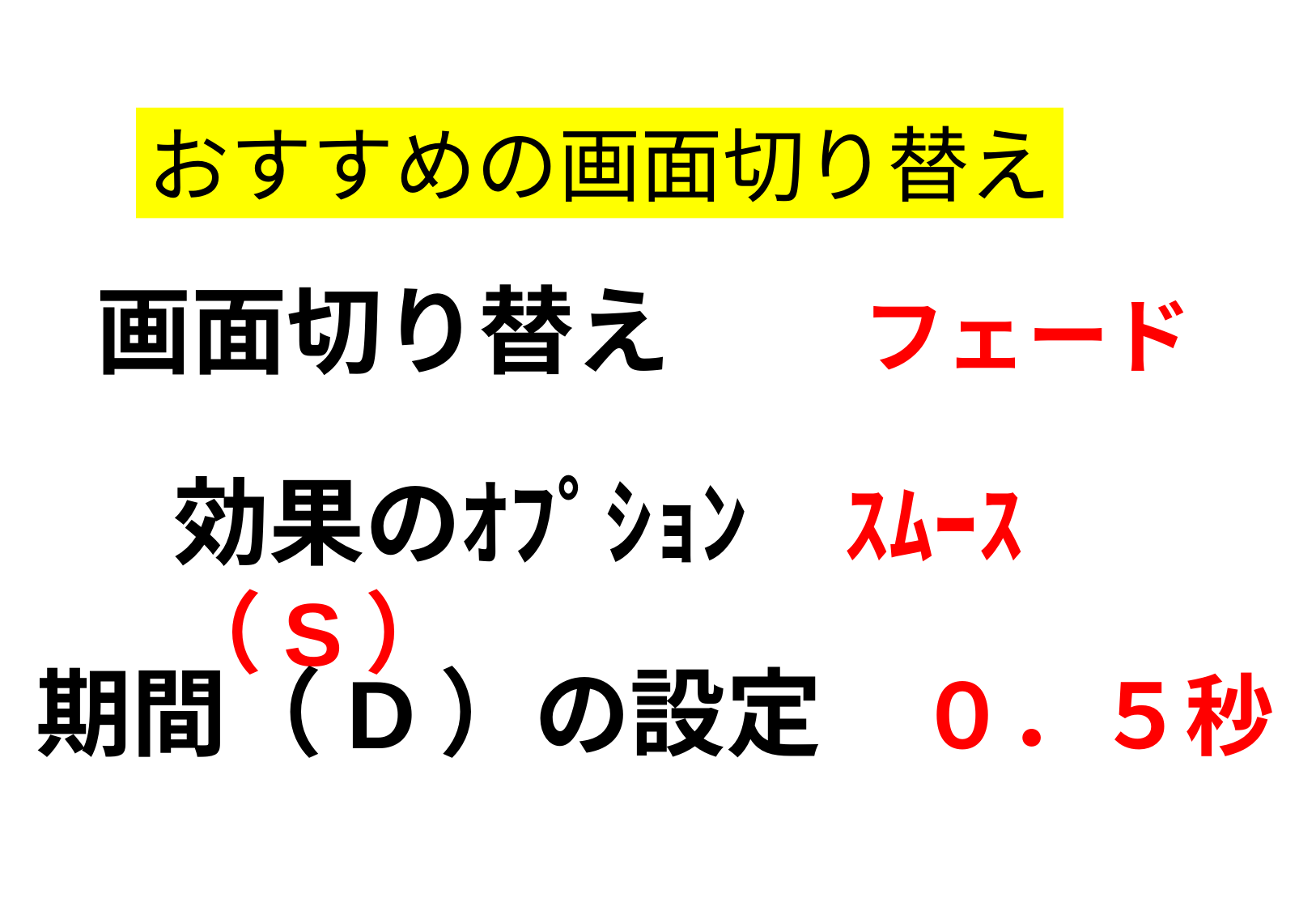

おすすめの画面切り替え
画面切り替え　　フェード
効果のｵﾌﾟｼｮﾝ　ｽﾑｰｽ（S）
期間（D）の設定　０．５秒